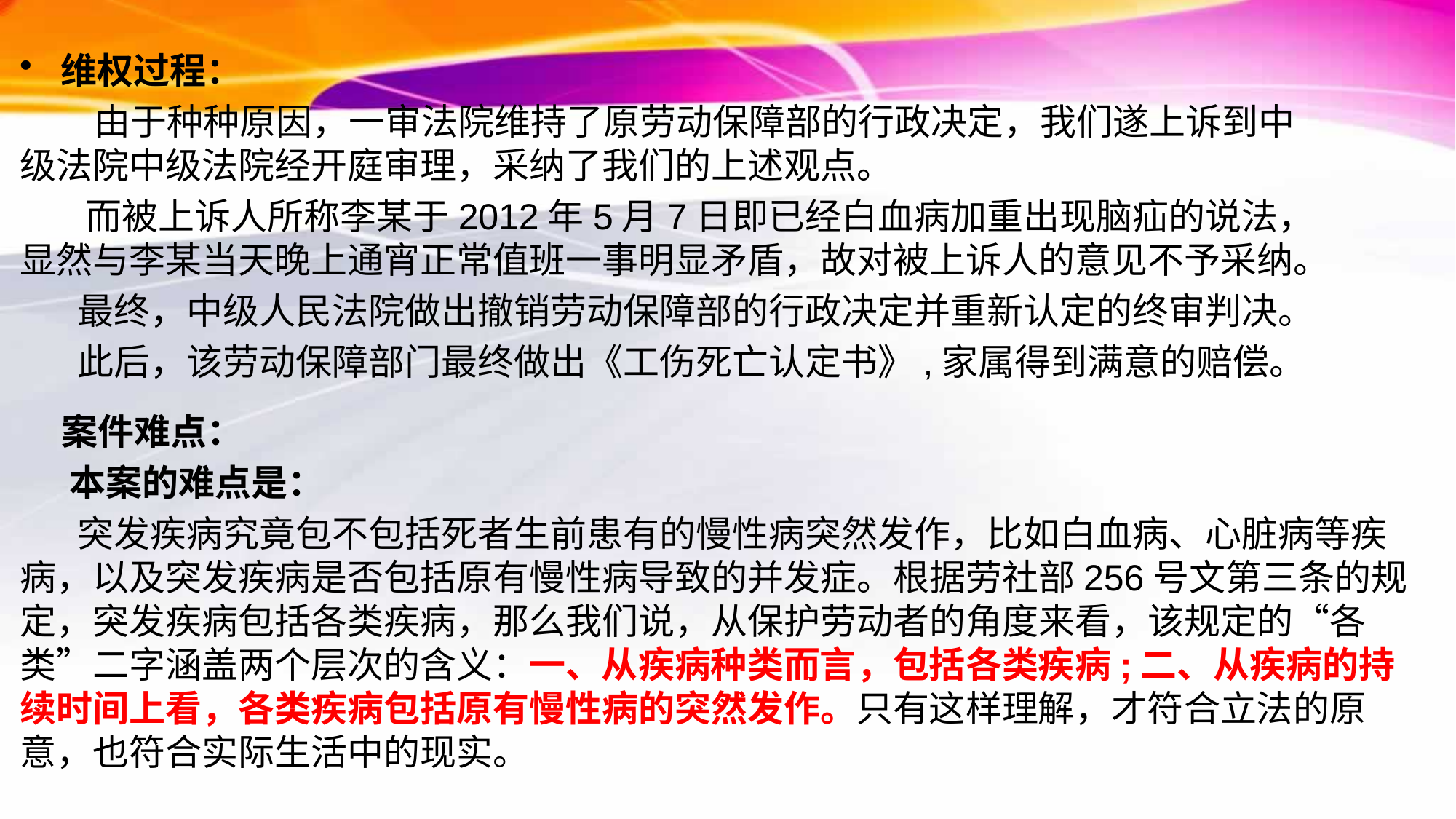

维权过程：
        由于种种原因，一审法院维持了原劳动保障部的行政决定，我们遂上诉到中级法院中级法院经开庭审理，采纳了我们的上述观点。
       而被上诉人所称李某于2012年5月7日即已经白血病加重出现脑疝的说法，显然与李某当天晚上通宵正常值班一事明显矛盾，故对被上诉人的意见不予采纳。
      最终，中级人民法院做出撤销劳动保障部的行政决定并重新认定的终审判决。
      此后，该劳动保障部门最终做出《工伤死亡认定书》,家属得到满意的赔偿。

     案件难点：
     本案的难点是：
      突发疾病究竟包不包括死者生前患有的慢性病突然发作，比如白血病、心脏病等疾病，以及突发疾病是否包括原有慢性病导致的并发症。根据劳社部256号文第三条的规定，突发疾病包括各类疾病，那么我们说，从保护劳动者的角度来看，该规定的“各类”二字涵盖两个层次的含义：一、从疾病种类而言，包括各类疾病;二、从疾病的持续时间上看，各类疾病包括原有慢性病的突然发作。只有这样理解，才符合立法的原意，也符合实际生活中的现实。
21